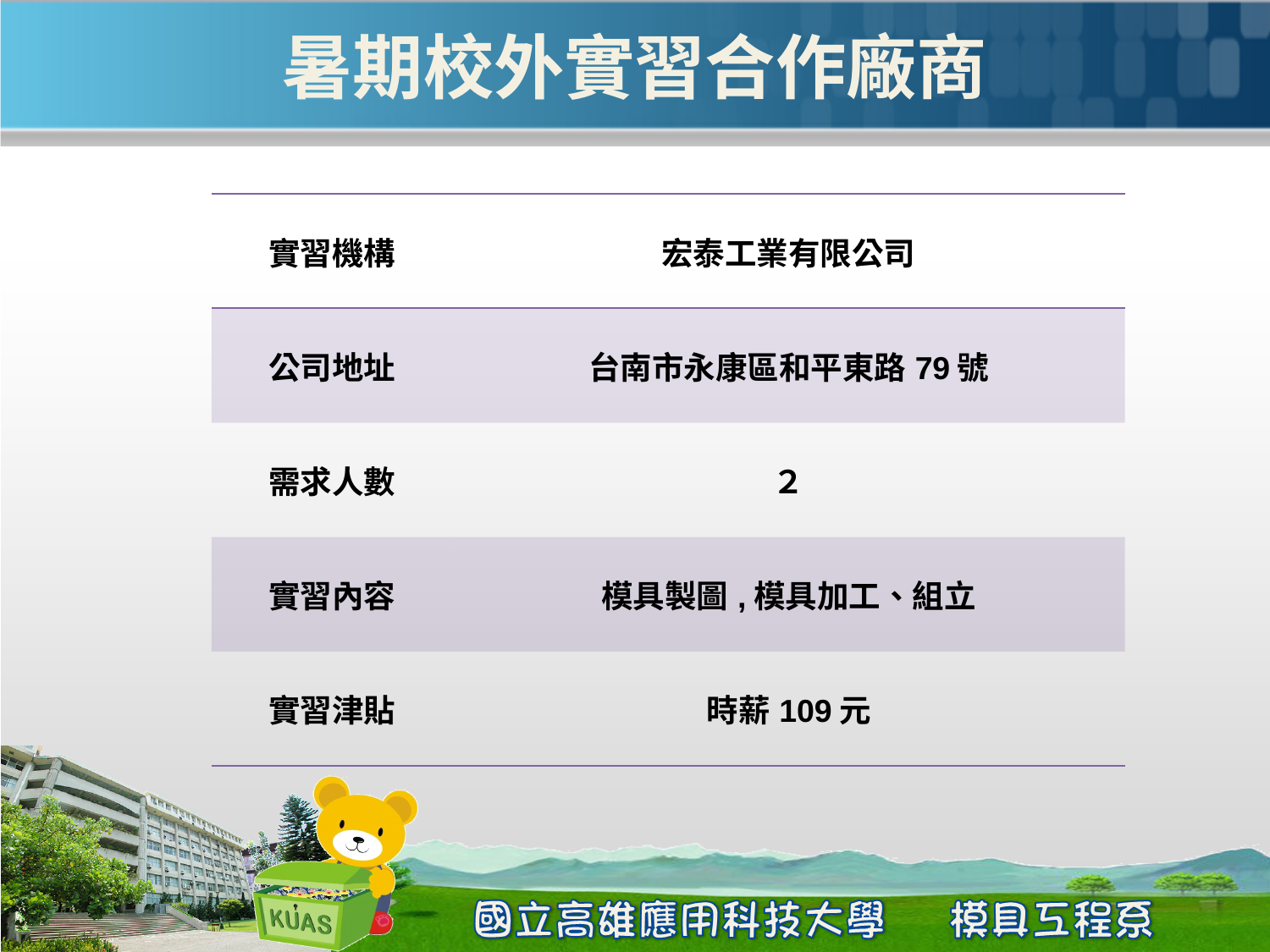

# 暑期校外實習合作廠商
| 實習機構 | 宏泰工業有限公司 |
| --- | --- |
| 公司地址 | 台南市永康區和平東路79號 |
| 需求人數 | ２ |
| 實習內容 | 模具製圖,模具加工、組立 |
| 實習津貼 | 時薪109元 |